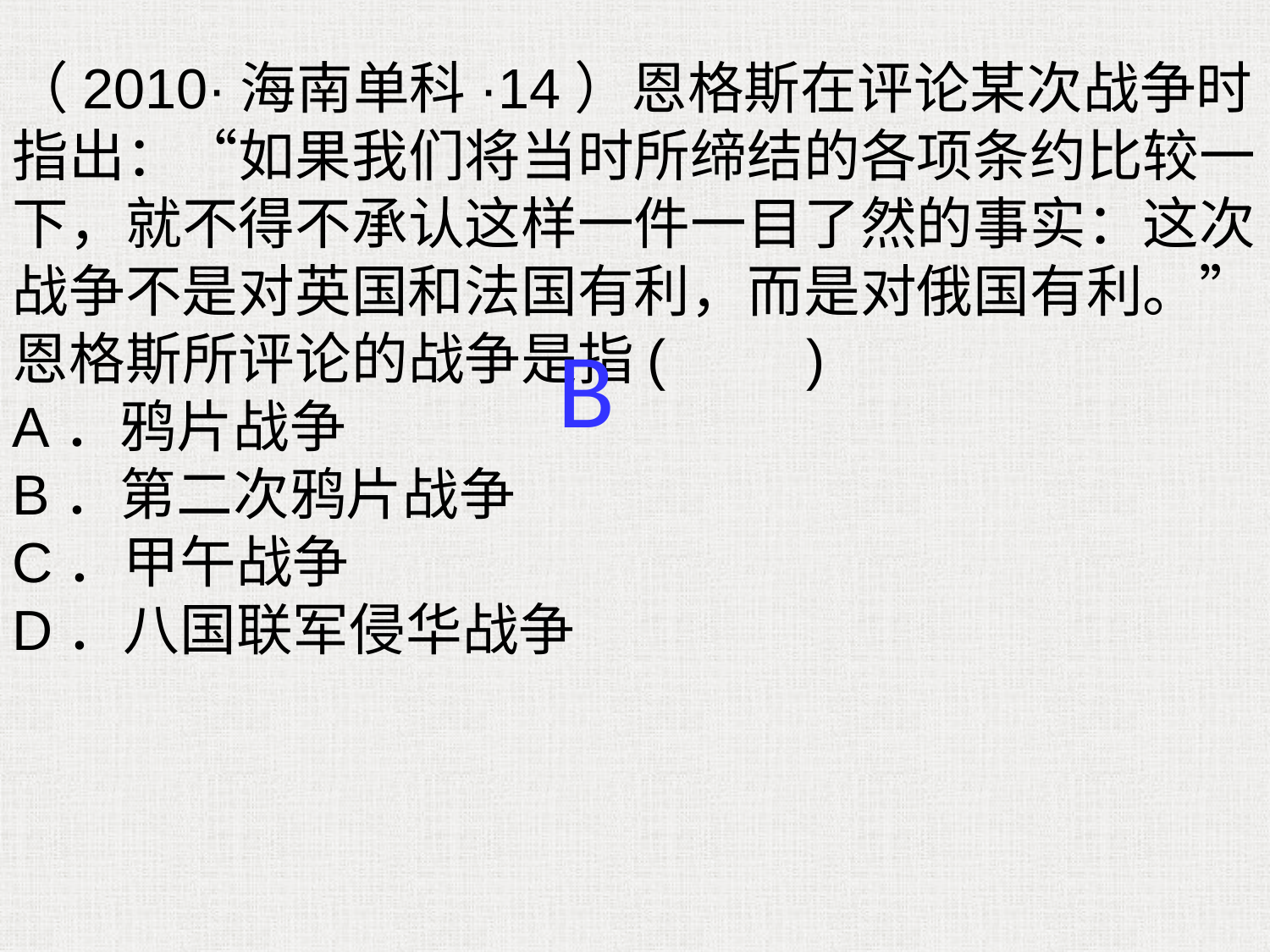

（2010·海南单科·14）恩格斯在评论某次战争时指出：“如果我们将当时所缔结的各项条约比较一下，就不得不承认这样一件一目了然的事实：这次战争不是对英国和法国有利，而是对俄国有利。”恩格斯所评论的战争是指(　　)
A．鸦片战争
B．第二次鸦片战争
C．甲午战争
D．八国联军侵华战争
B